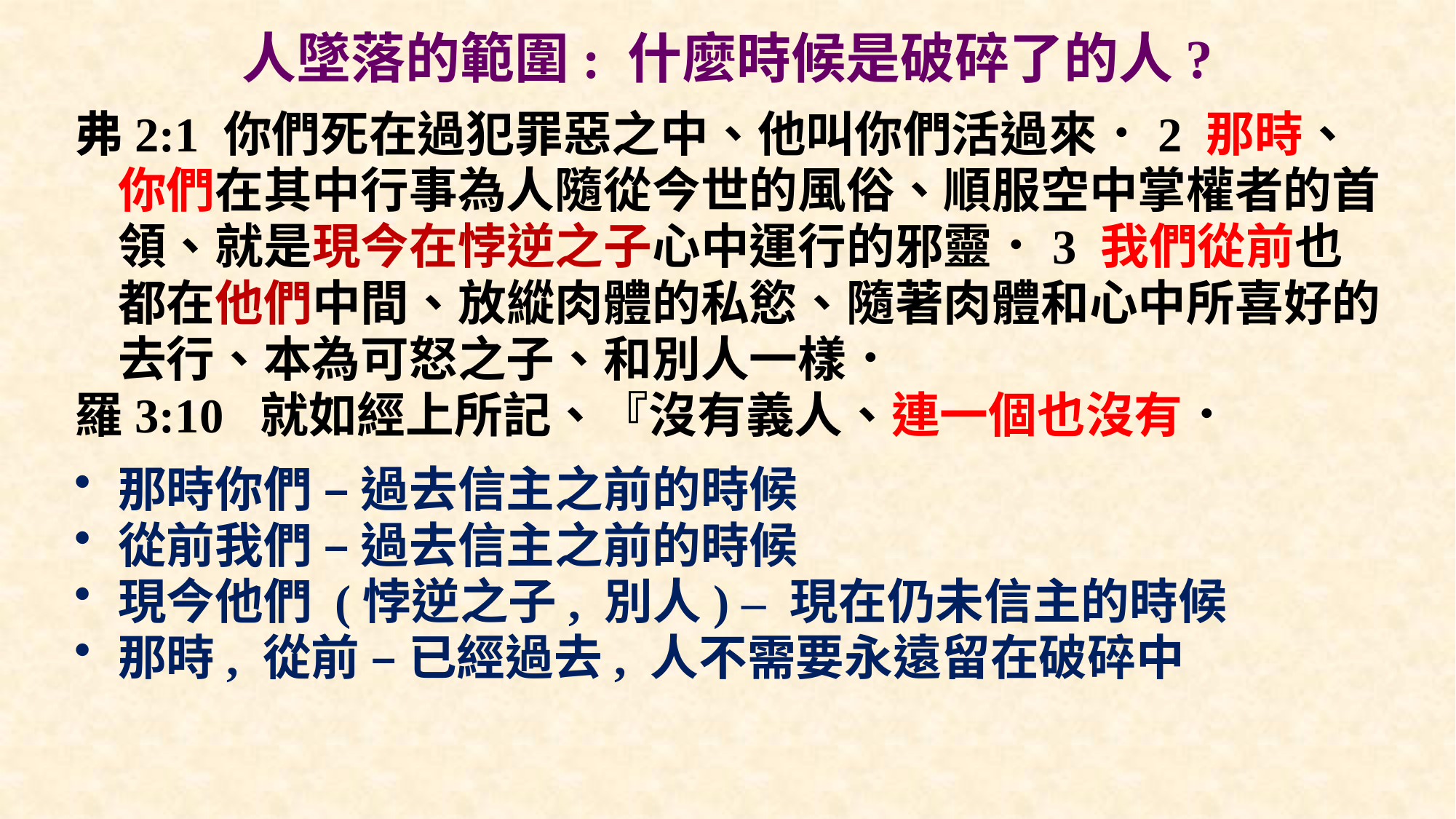

# 人墜落的範圍: 什麼時候是破碎了的人?
弗2:1 你們死在過犯罪惡之中、他叫你們活過來．2 那時、你們在其中行事為人隨從今世的風俗、順服空中掌權者的首領、就是現今在悖逆之子心中運行的邪靈．3 我們從前也都在他們中間、放縱肉體的私慾、隨著肉體和心中所喜好的去行、本為可怒之子、和別人一樣．
羅3:10  就如經上所記、『沒有義人、連一個也沒有．
那時你們 – 過去信主之前的時候
從前我們 – 過去信主之前的時候
現今他們 (悖逆之子, 別人) – 現在仍未信主的時候
那時, 從前 – 已經過去, 人不需要永遠留在破碎中